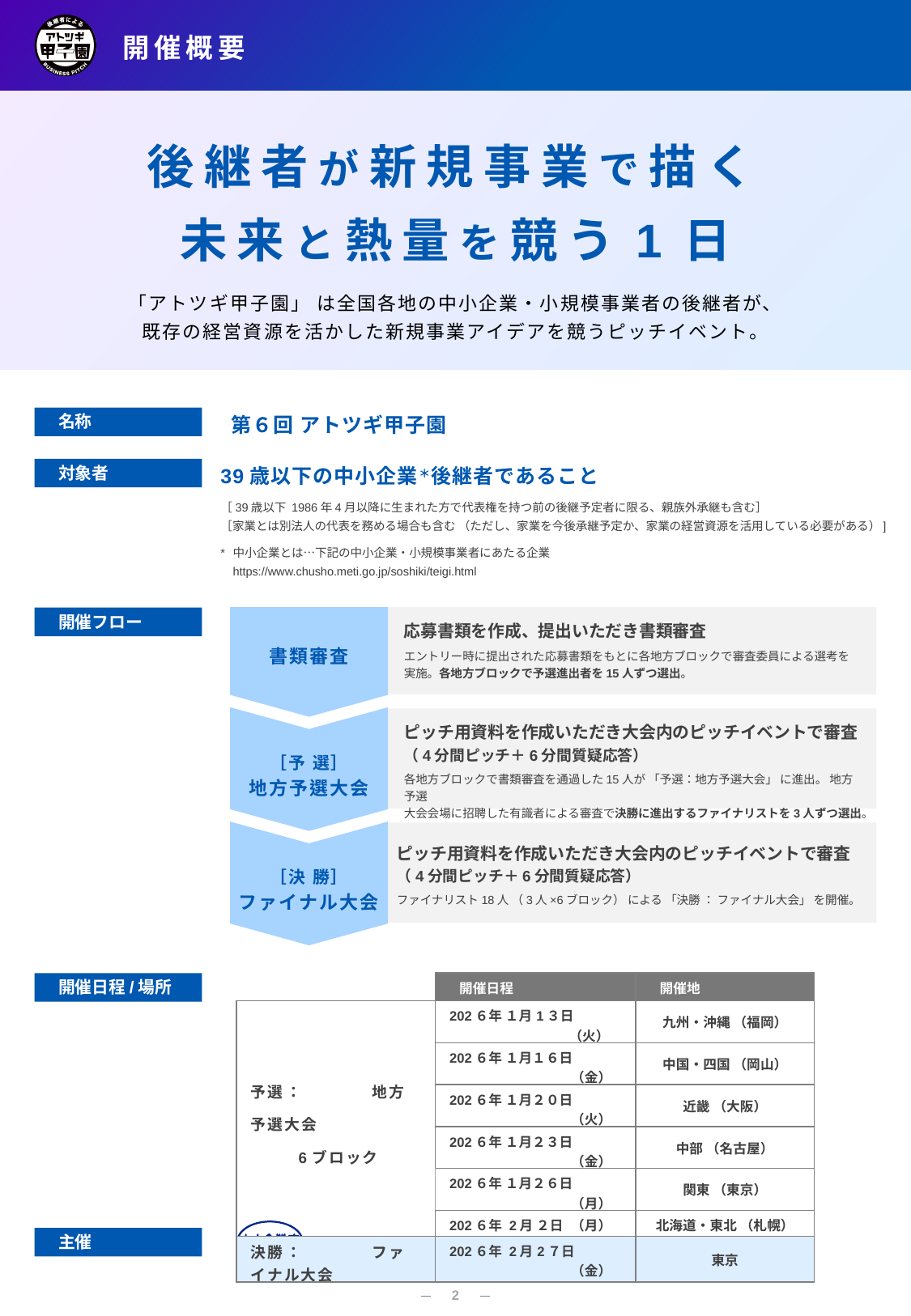

# 開催概要

後継者が新規事業で描く
未来と熱量を競う1日
「アトツギ甲子園」 は全国各地の中小企業・小規模事業者の後継者が、
既存の経営資源を活かした新規事業アイデアを競うピッチイベント。
第６回 アトツギ甲子園
名称
39歳以下の中小企業＊後継者であること
［39歳以下 1986年4月以降に生まれた方で代表権を持つ前の後継予定者に限る、親族外承継も含む］
［家業とは別法人の代表を務める場合も含む （ただし、家業を今後承継予定か、家業の経営資源を活用している必要がある）]
*	中小企業とは…下記の中小企業・小規模事業者にあたる企業
	https://www.chusho.meti.go.jp/soshiki/teigi.html
対象者

応募書類を作成、提出いただき書類審査
エントリー時に提出された応募書類をもとに各地方ブロックで審査委員による選考を
実施。各地方ブロックで予選進出者を15人ずつ選出。
書類審査
ピッチ用資料を作成いただき大会内のピッチイベントで審査
（4分間ピッチ＋6分間質疑応答）
各地方ブロックで書類審査を通過した15人が 「予選：地方予選大会」 に進出。 地方予選
大会会場に招聘した有識者による審査で決勝に進出するファイナリストを3人ずつ選出。

［予 選］
地方予選大会
ピッチ用資料を作成いただき大会内のピッチイベントで審査
（4分間ピッチ＋6分間質疑応答）
ファイナリスト18人 （3人×6ブロック） による 「決勝 ： ファイナル大会」 を開催。
［決 勝］
ファイナル大会
開催フロー
|  | 開催日程 | 開催地 |
| --- | --- | --- |
| 予選 ： 地方予選大会 6ブロック | 202６年 １月1３日 （火） | 九州・沖縄 （福岡） |
|  | 202６年 １月１６日 （金） | 中国・四国 （岡山） |
|  | 202６年 １月２０日 （火） | 近畿 （大阪） |
|  | 202６年 １月２３日 （金） | 中部 （名古屋） |
|  | 202６年 １月２６日 （月） | 関東 （東京） |
|  | 202６年 2月 ２日 （月） | 北海道・東北 （札幌） |
| 決勝 ： ファイナル大会 | 202６年 2月2７日 （金） | 東京 |
開催日程/場所

主催